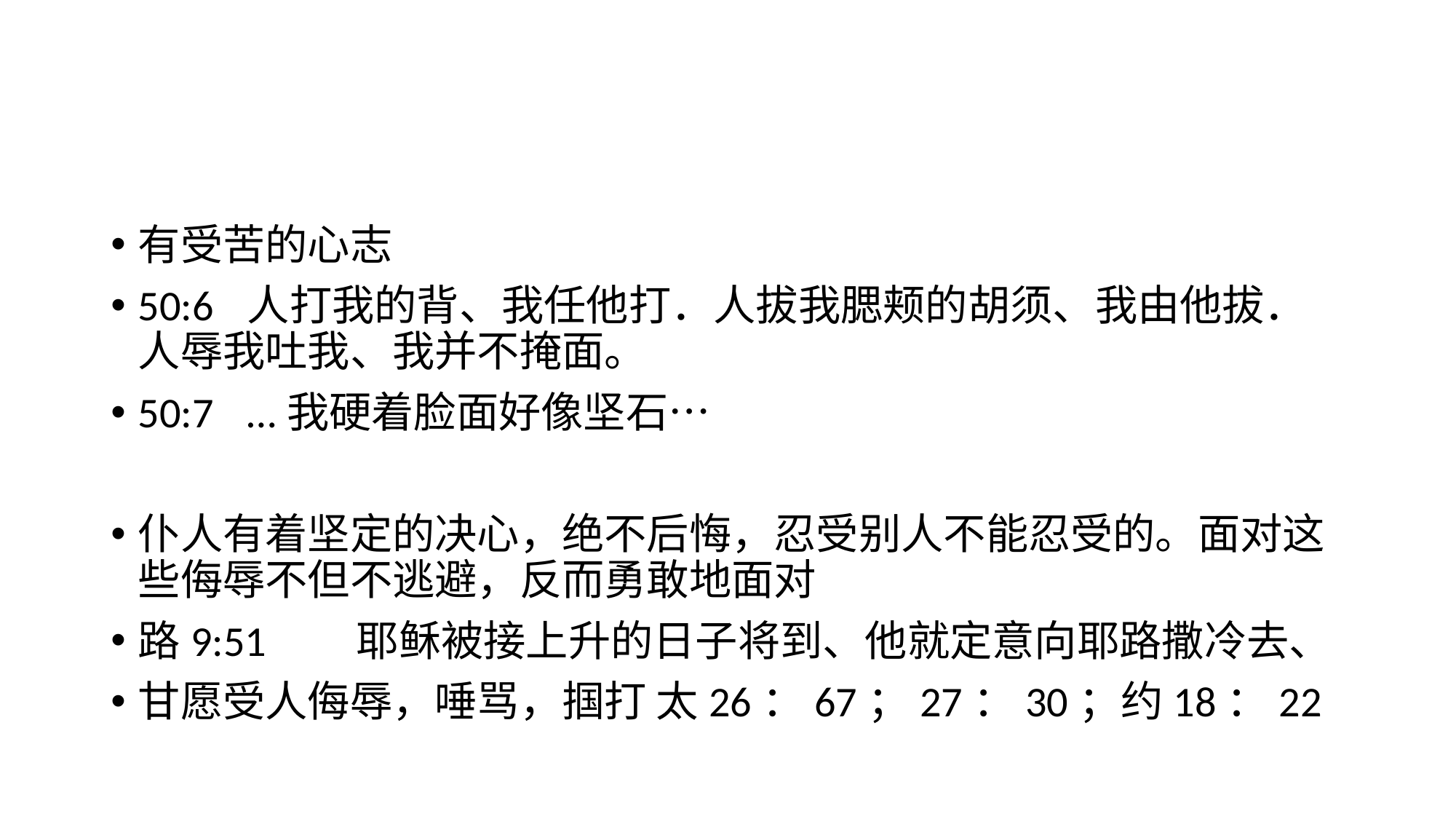

#
有受苦的心志
50:6	人打我的背、我任他打．人拔我腮颊的胡须、我由他拔．人辱我吐我、我并不掩面。
50:7	…我硬着脸面好像坚石…

仆人有着坚定的决心，绝不后悔，忍受别人不能忍受的。面对这些侮辱不但不逃避，反而勇敢地面对
路9:51	耶稣被接上升的日子将到、他就定意向耶路撒冷去、
甘愿受人侮辱，唾骂，掴打 太26：67；27：30；约18：22